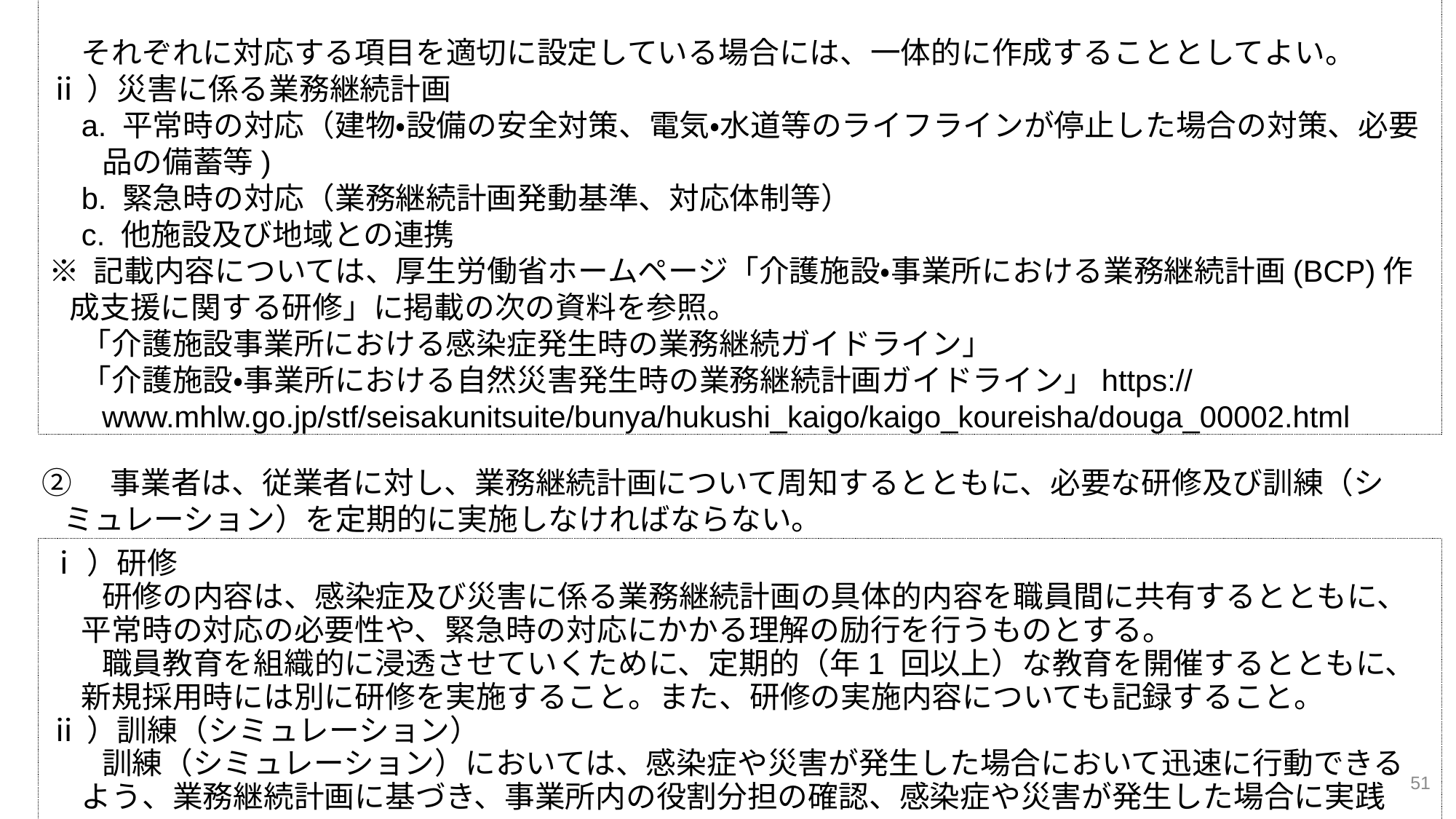

それぞれに対応する項目を適切に設定している場合には、一体的に作成することとしてよい。
ⅱ）災害に係る業務継続計画
a. 平常時の対応（建物・設備の安全対策、電気・水道等のライフラインが停止した場合の対策、必要品の備蓄等)
b. 緊急時の対応（業務継続計画発動基準、対応体制等）
c. 他施設及び地域との連携
※ 記載内容については、厚生労働省ホームページ「介護施設・事業所における業務継続計画(BCP)作成支援に関する研修」に掲載の次の資料を参照。
「介護施設事業所における感染症発生時の業務継続ガイドライン」
「介護施設・事業所における自然災害発生時の業務継続計画ガイドライン」https://www.mhlw.go.jp/stf/seisakunitsuite/bunya/hukushi_kaigo/kaigo_koureisha/douga_00002.html
②　事業者は、従業者に対し、業務継続計画について周知するとともに、必要な研修及び訓練（シミュレーション）を定期的に実施しなければならない。
ⅰ）研修
研修の内容は、感染症及び災害に係る業務継続計画の具体的内容を職員間に共有するとともに、平常時の対応の必要性や、緊急時の対応にかかる理解の励行を行うものとする。
職員教育を組織的に浸透させていくために、定期的（年1 回以上）な教育を開催するとともに、新規採用時には別に研修を実施すること。また、研修の実施内容についても記録すること。
ⅱ）訓練（シミュレーション）
訓練（シミュレーション）においては、感染症や災害が発生した場合において迅速に行動できるよう、業務継続計画に基づき、事業所内の役割分担の確認、感染症や災害が発生した場合に実践

51